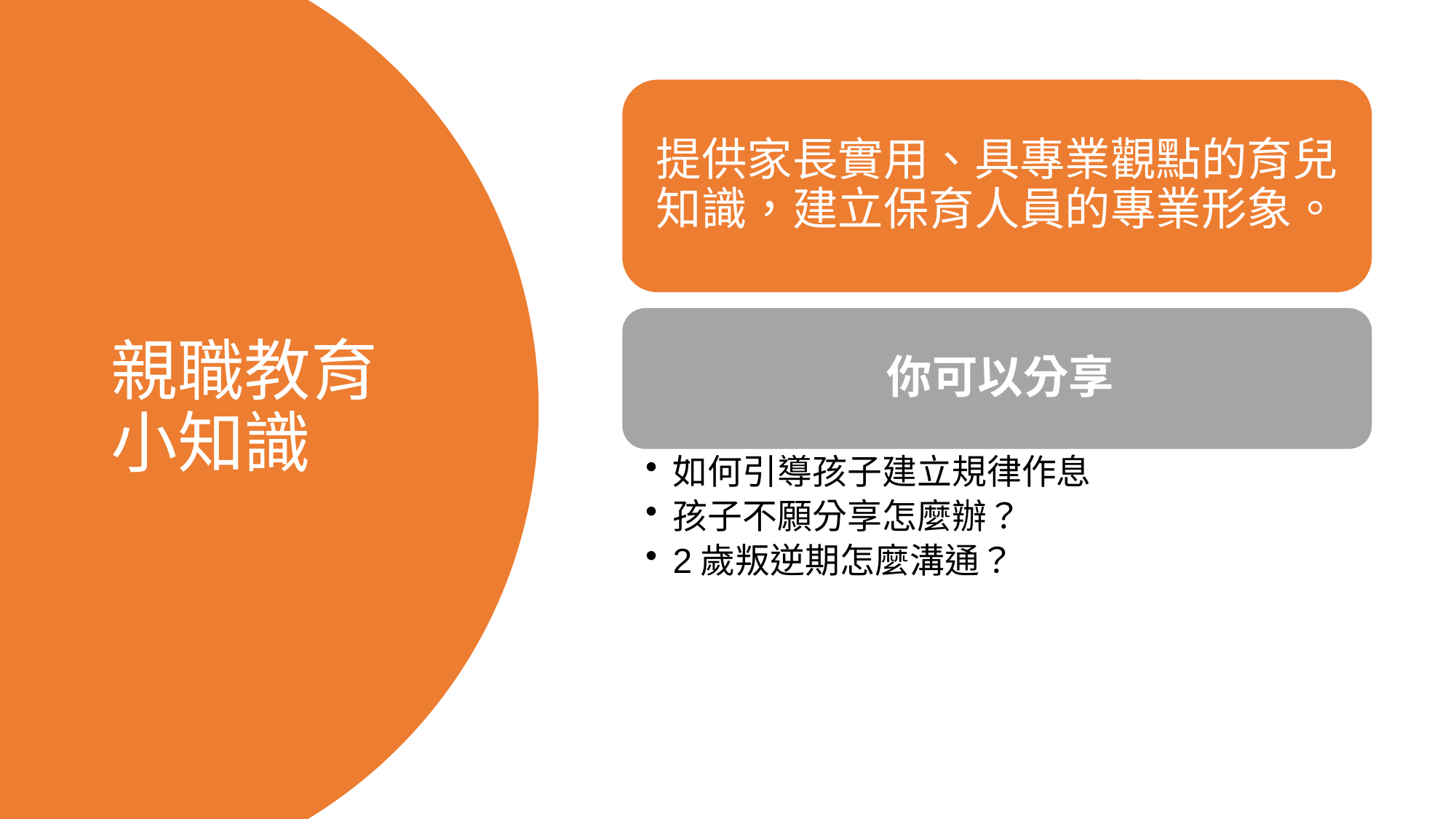

提供家長實用、具專業觀點的育兒知識，建立保育人員的專業形象。
你可以分享
如何引導孩子建立規律作息
孩子不願分享怎麼辦？
2歲叛逆期怎麼溝通？
# 親職教育小知識